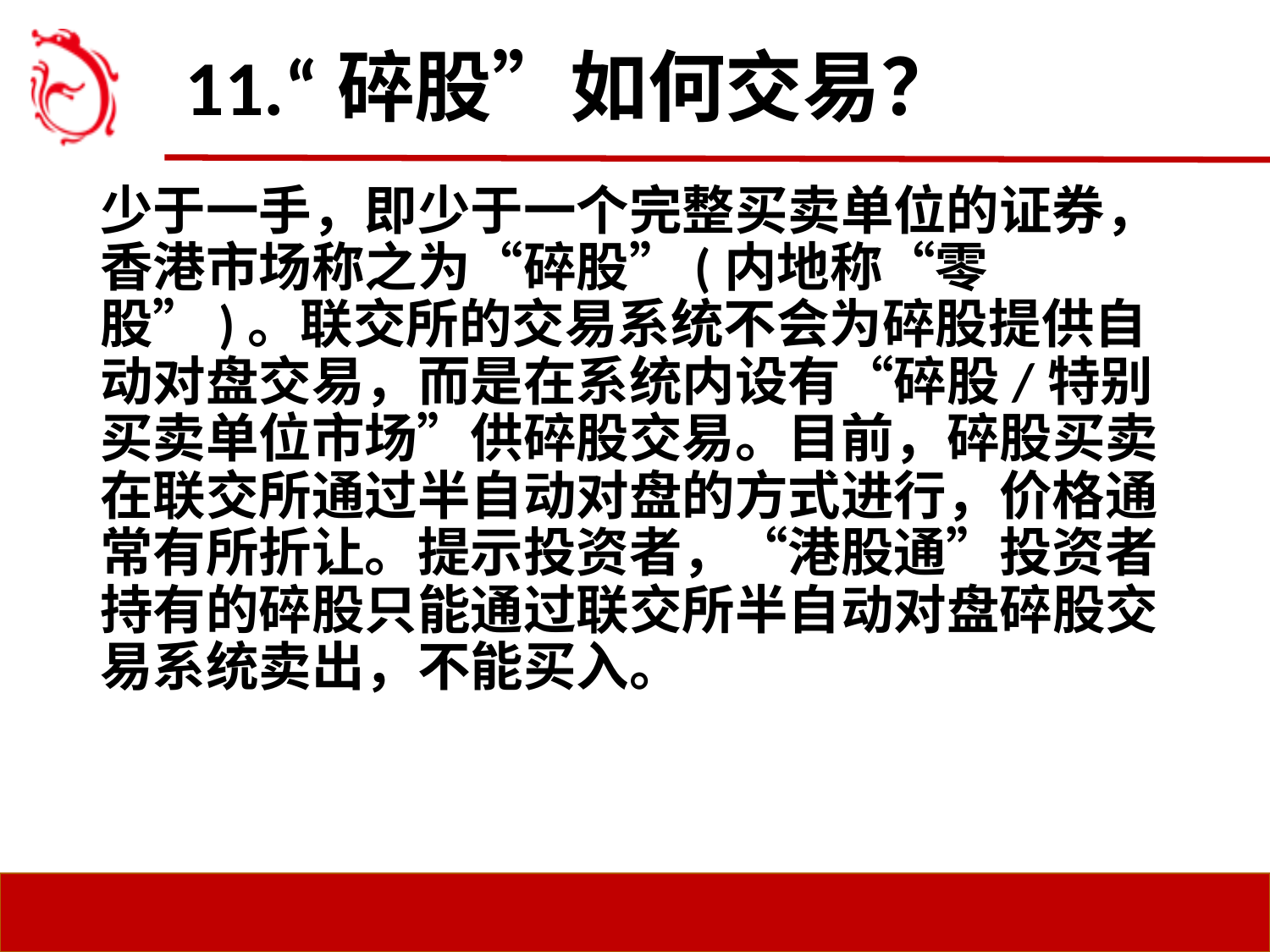

# 11.“碎股”如何交易？
少于一手，即少于一个完整买卖单位的证券，香港市场称之为“碎股”(内地称“零股”)。联交所的交易系统不会为碎股提供自动对盘交易，而是在系统内设有“碎股/特别买卖单位市场”供碎股交易。目前，碎股买卖在联交所通过半自动对盘的方式进行，价格通常有所折让。提示投资者，“港股通”投资者持有的碎股只能通过联交所半自动对盘碎股交易系统卖出，不能买入。